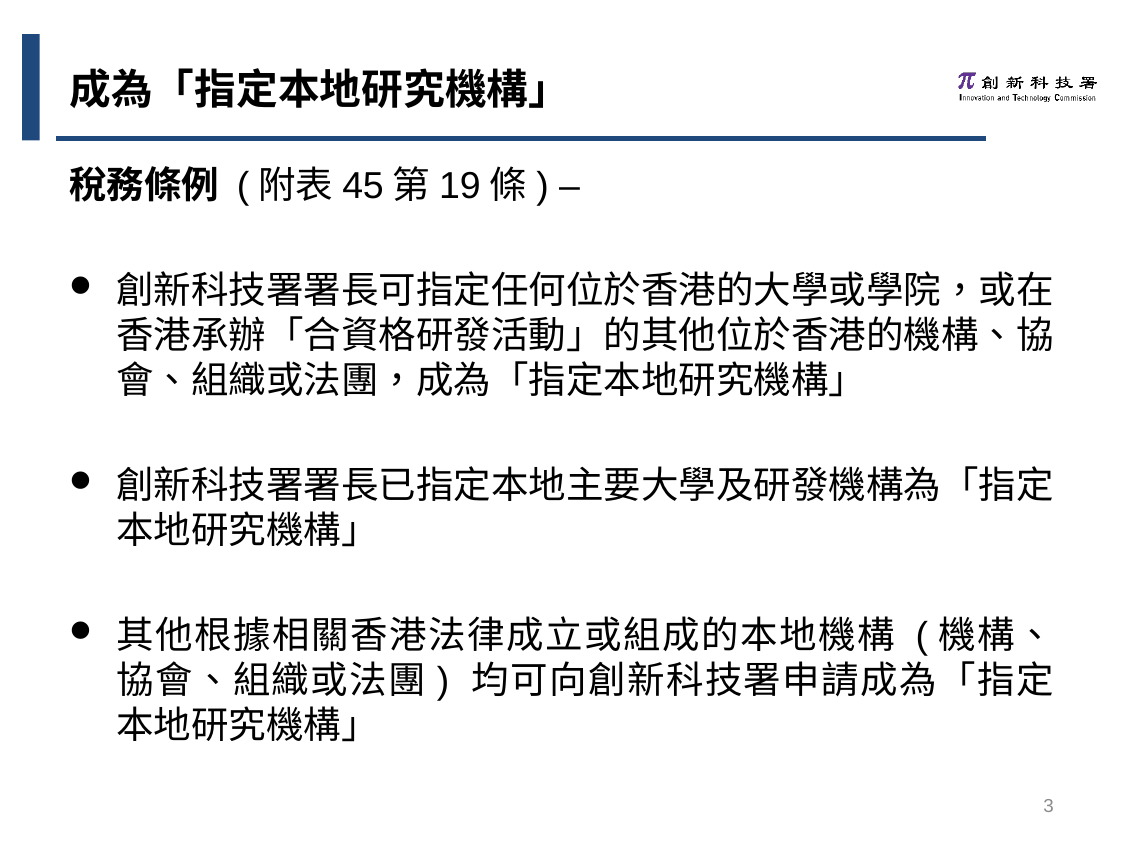

成為「指定本地研究機構」

稅務條例 (附表45第19條) –

創新科技署署長可指定任何位於香港的大學或學院，或在香港承辦「合資格研發活動」的其他位於香港的機構、協會、組織或法團，成為「指定本地研究機構」

創新科技署署長已指定本地主要大學及研發機構為「指定本地研究機構」

其他根據相關香港法律成立或組成的本地機構 (機構、協會、組織或法團) 均可向創新科技署申請成為「指定本地研究機構」

3